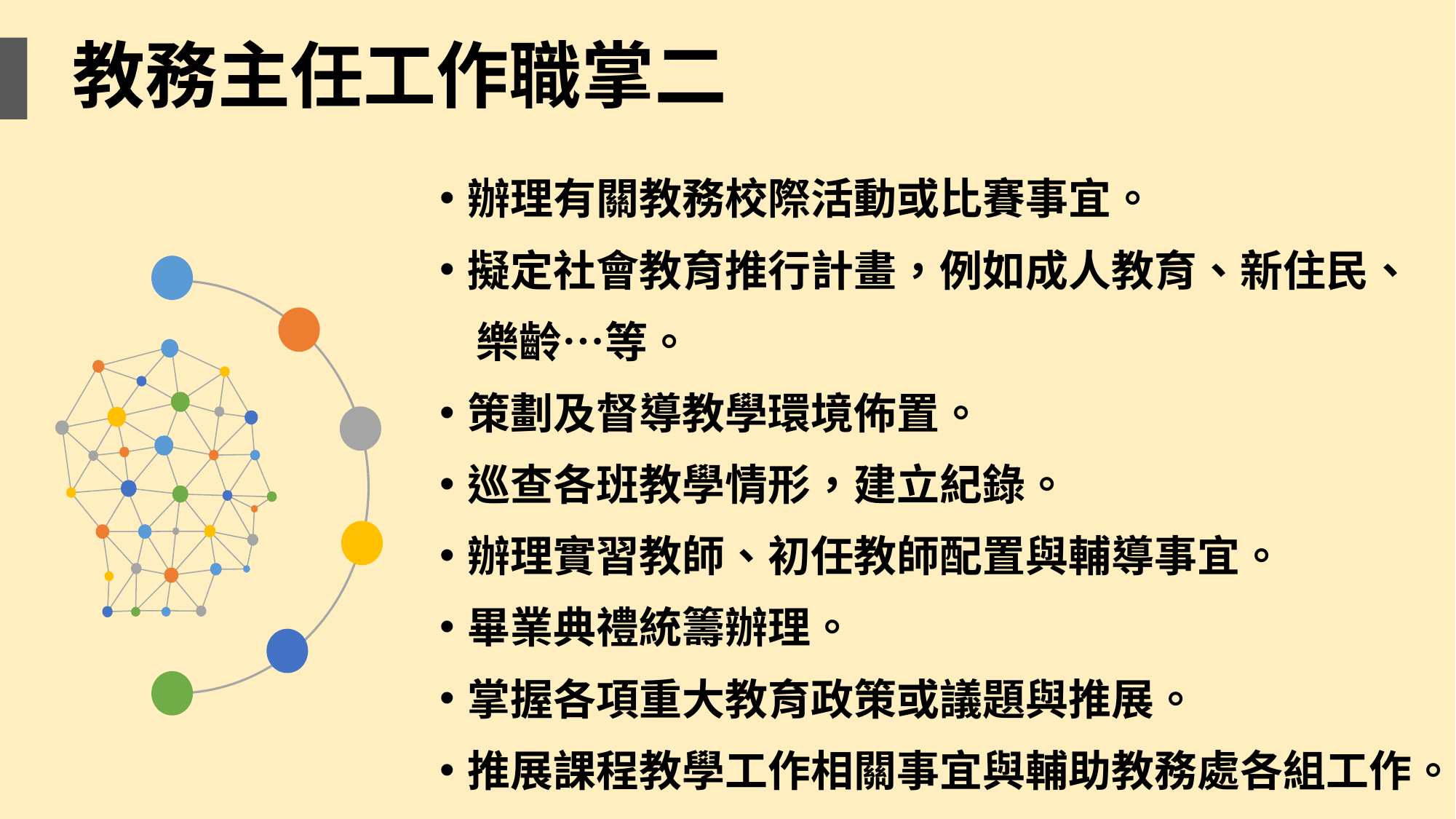

# 教務主任工作職掌二

辦理有關教務校際活動或比賽事宜。
擬定社會教育推行計畫，例如成人教育、新住民、
   樂齡…等。
策劃及督導教學環境佈置。
巡查各班教學情形，建立紀錄。
辦理實習教師、初任教師配置與輔導事宜。
畢業典禮統籌辦理。
掌握各項重大教育政策或議題與推展。
推展課程教學工作相關事宜與輔助教務處各組工作。